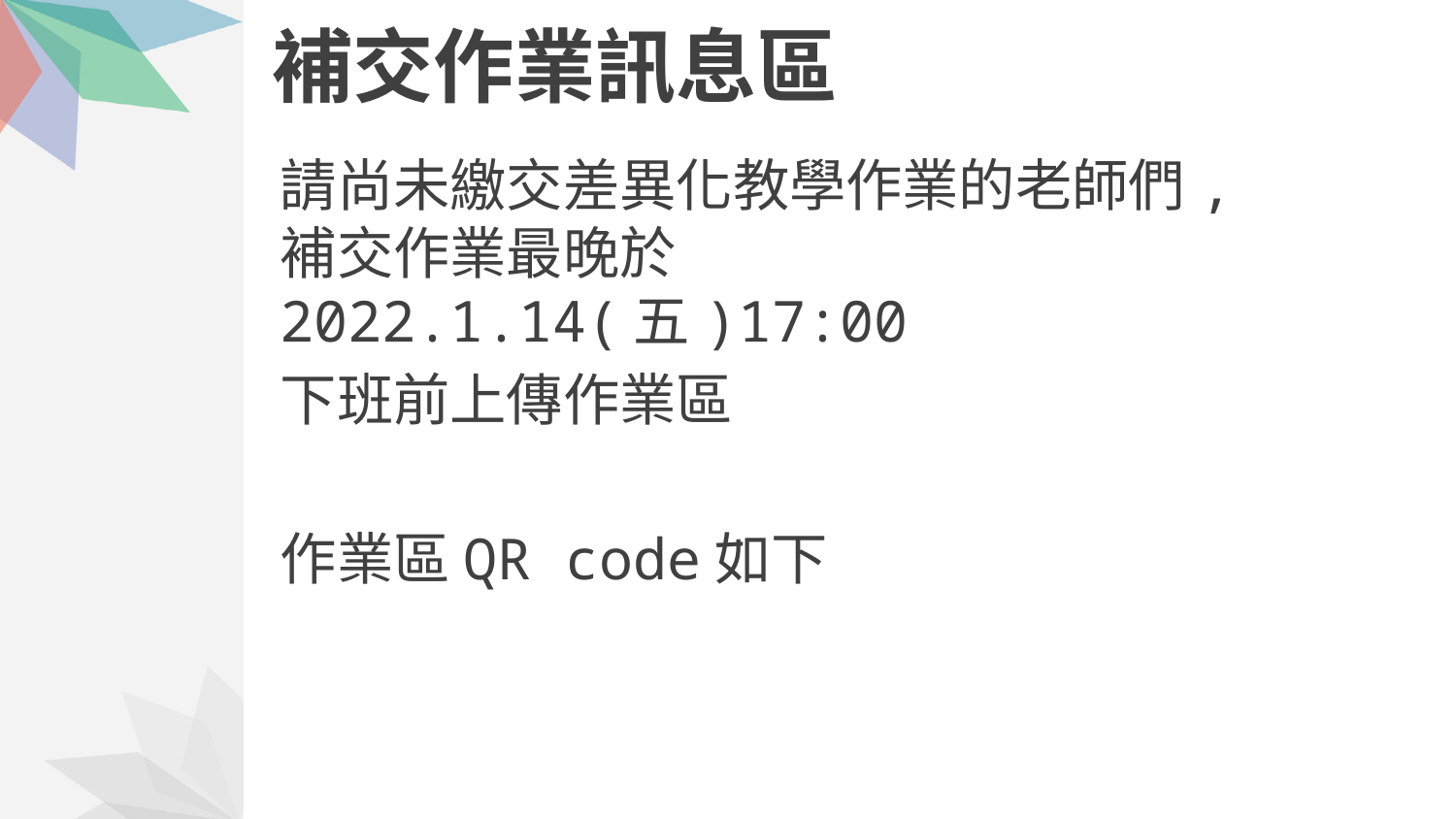

# 補交作業訊息區
請尚未繳交差異化教學作業的老師們,補交作業最晚於2022.1.14(五)17:00
下班前上傳作業區

作業區QR code如下